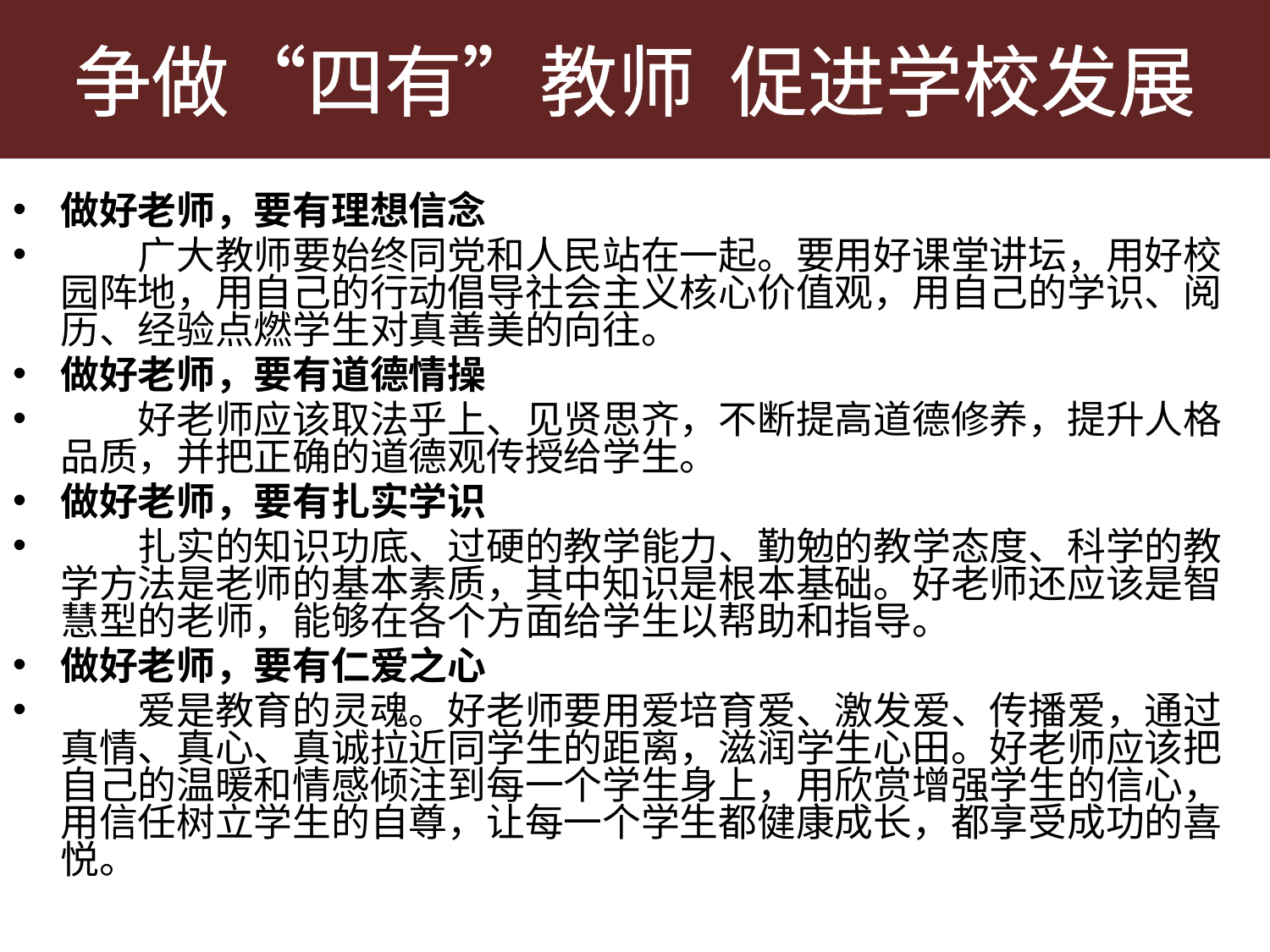

# 争做“四有”教师  促进学校发展
做好老师，要有理想信念
　　广大教师要始终同党和人民站在一起。要用好课堂讲坛，用好校园阵地，用自己的行动倡导社会主义核心价值观，用自己的学识、阅历、经验点燃学生对真善美的向往。
做好老师，要有道德情操
　　好老师应该取法乎上、见贤思齐，不断提高道德修养，提升人格品质，并把正确的道德观传授给学生。
做好老师，要有扎实学识
　　扎实的知识功底、过硬的教学能力、勤勉的教学态度、科学的教学方法是老师的基本素质，其中知识是根本基础。好老师还应该是智慧型的老师，能够在各个方面给学生以帮助和指导。
做好老师，要有仁爱之心
　　爱是教育的灵魂。好老师要用爱培育爱、激发爱、传播爱，通过真情、真心、真诚拉近同学生的距离，滋润学生心田。好老师应该把自己的温暖和情感倾注到每一个学生身上，用欣赏增强学生的信心，用信任树立学生的自尊，让每一个学生都健康成长，都享受成功的喜悦。